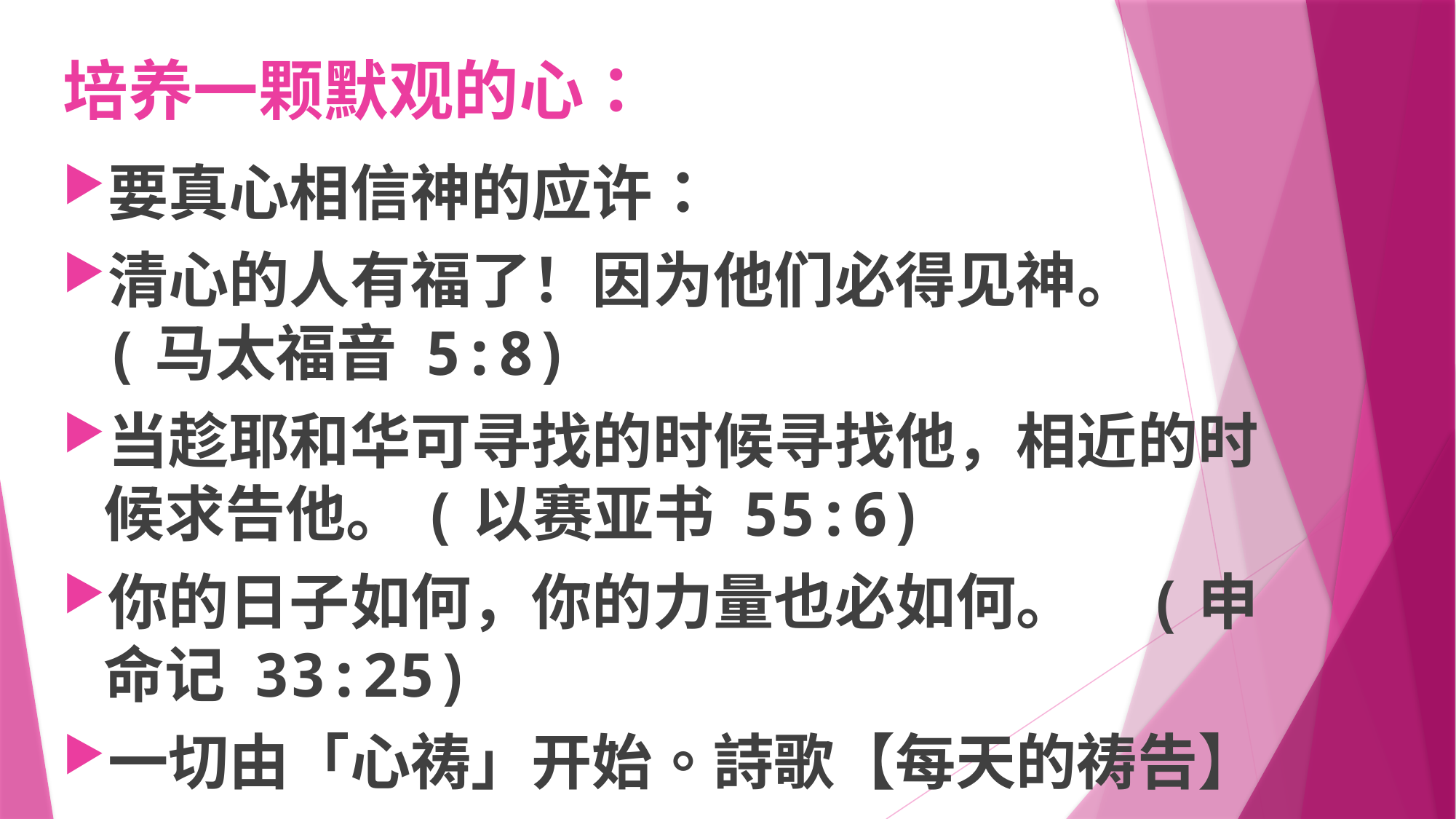

# 培养一颗默观的心：
要真心相信神的应许：
清心的人有福了！因为他们必得见神。  (马太福音 5:8)
当趁耶和华可寻找的时候寻找他，相近的时候求告他。(以赛亚书 55:6)
你的日子如何，你的力量也必如何。    (申命记 33:25)
一切由「心祷」开始。詩歌【每天的祷告】